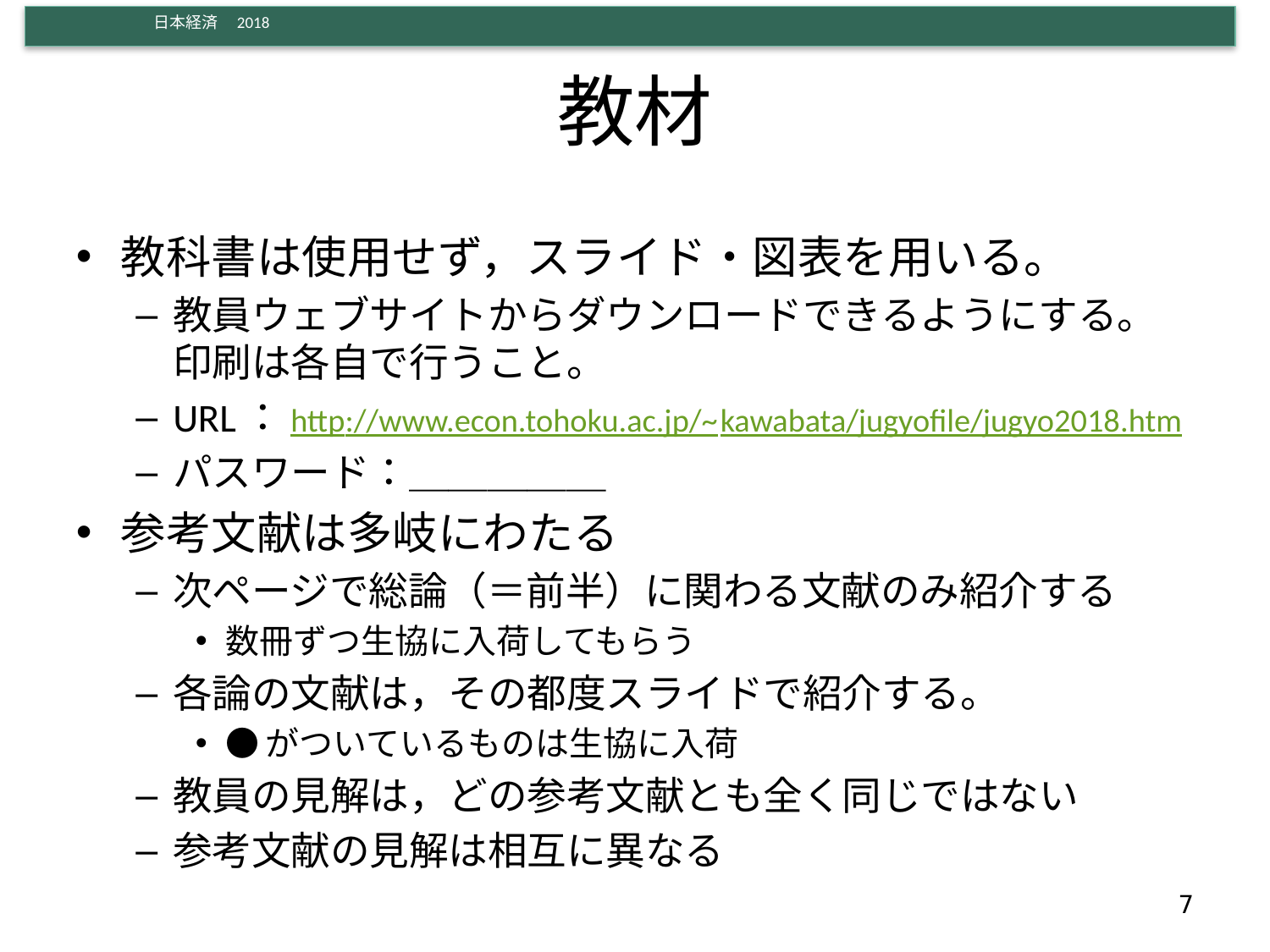

# 教材
教科書は使用せず，スライド・図表を用いる。
教員ウェブサイトからダウンロードできるようにする。印刷は各自で行うこと。
URL：http://www.econ.tohoku.ac.jp/~kawabata/jugyofile/jugyo2018.htm
パスワード：＿＿＿＿＿
参考文献は多岐にわたる
次ページで総論（＝前半）に関わる文献のみ紹介する
数冊ずつ生協に入荷してもらう
各論の文献は，その都度スライドで紹介する。
●がついているものは生協に入荷
教員の見解は，どの参考文献とも全く同じではない
参考文献の見解は相互に異なる

7